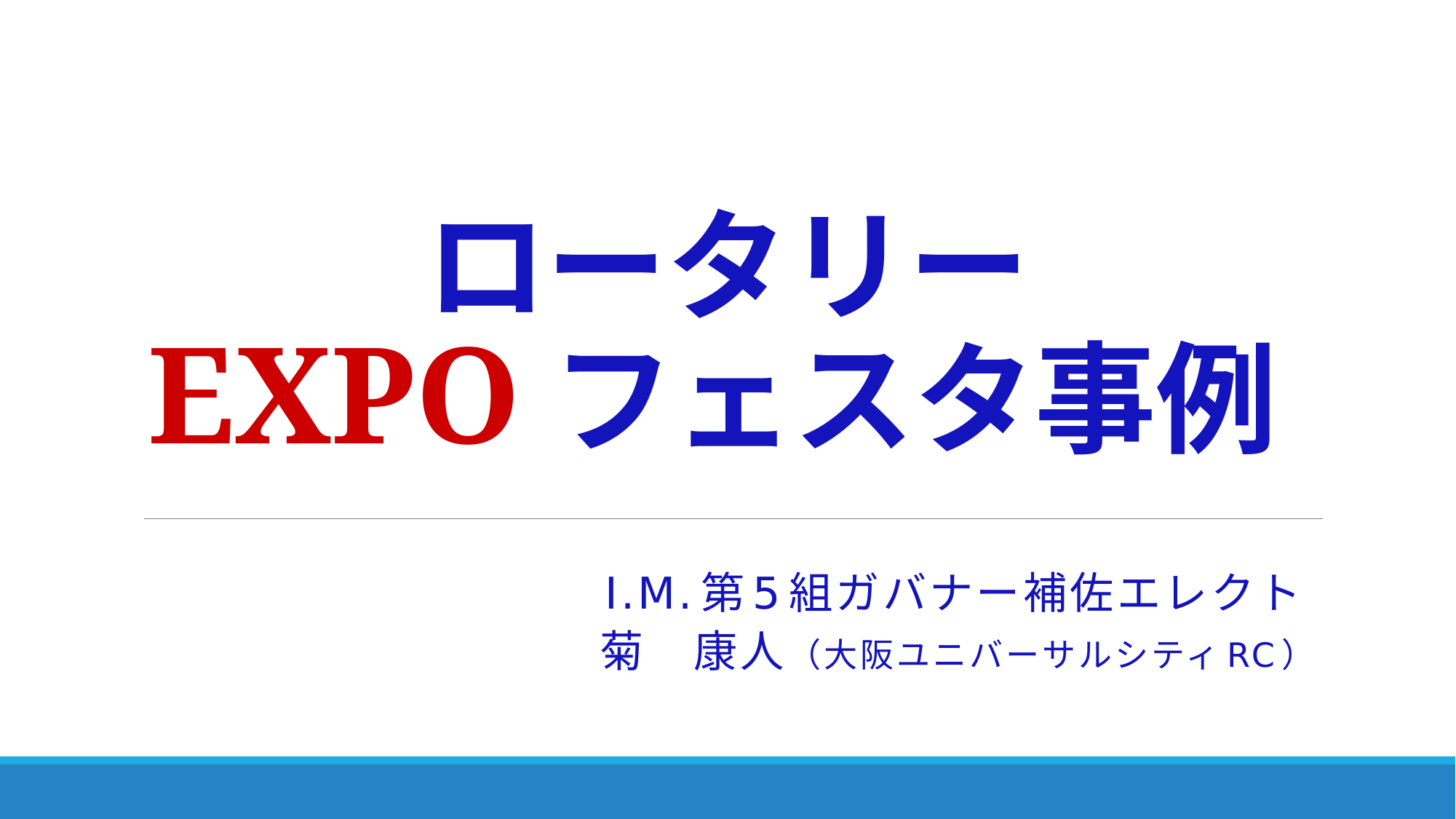

# ロータリー EXPOフェスタ事例

　　　　　　　　　　I.M.第5組ガバナー補佐エレクト
　　　　　　　　　　菊　康人（大阪ユニバーサルシティRC）